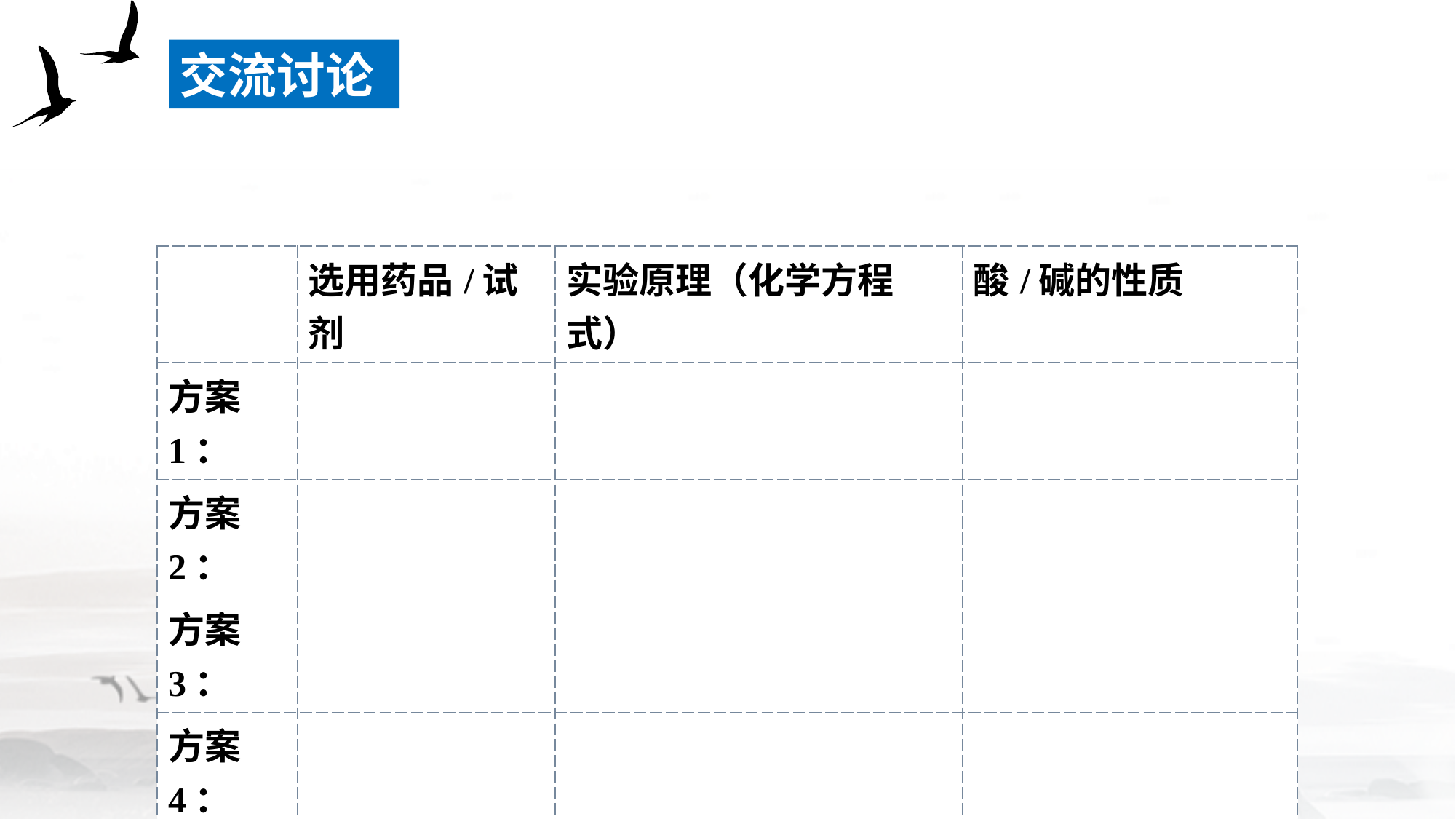

交流讨论
|  | 选用药品/试剂 | 实验原理（化学方程式） | 酸/碱的性质 |
| --- | --- | --- | --- |
| 方案1： |  |  |  |
| 方案2： |  |  |  |
| 方案3： |  |  |  |
| 方案4： |  |  |  |
| …… |  |  |  |